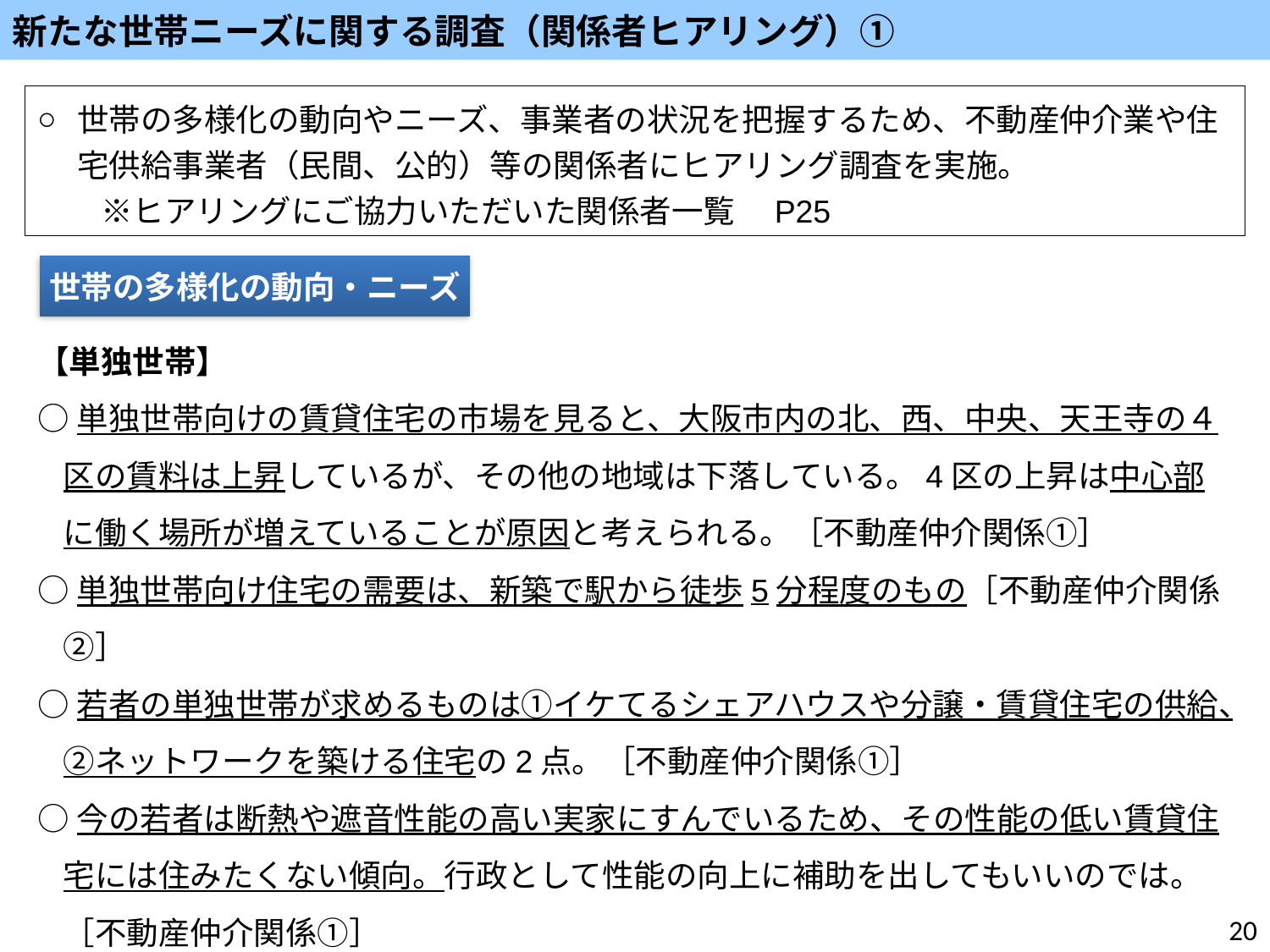

新たな世帯ニーズに関する調査（関係者ヒアリング）①
世帯の多様化の動向やニーズ、事業者の状況を把握するため、不動産仲介業や住宅供給事業者（民間、公的）等の関係者にヒアリング調査を実施。
　　※ヒアリングにご協力いただいた関係者一覧　P25
世帯の多様化の動向・ニーズ
【単独世帯】
○単独世帯向けの賃貸住宅の市場を見ると、大阪市内の北、西、中央、天王寺の４区の賃料は上昇しているが、その他の地域は下落している。4区の上昇は中心部に働く場所が増えていることが原因と考えられる。［不動産仲介関係①］
○単独世帯向け住宅の需要は、新築で駅から徒歩5分程度のもの［不動産仲介関係②］
○若者の単独世帯が求めるものは①イケてるシェアハウスや分譲・賃貸住宅の供給、②ネットワークを築ける住宅の2点。［不動産仲介関係①］
○今の若者は断熱や遮音性能の高い実家にすんでいるため、その性能の低い賃貸住宅には住みたくない傾向。行政として性能の向上に補助を出してもいいのでは。［不動産仲介関係①］
20